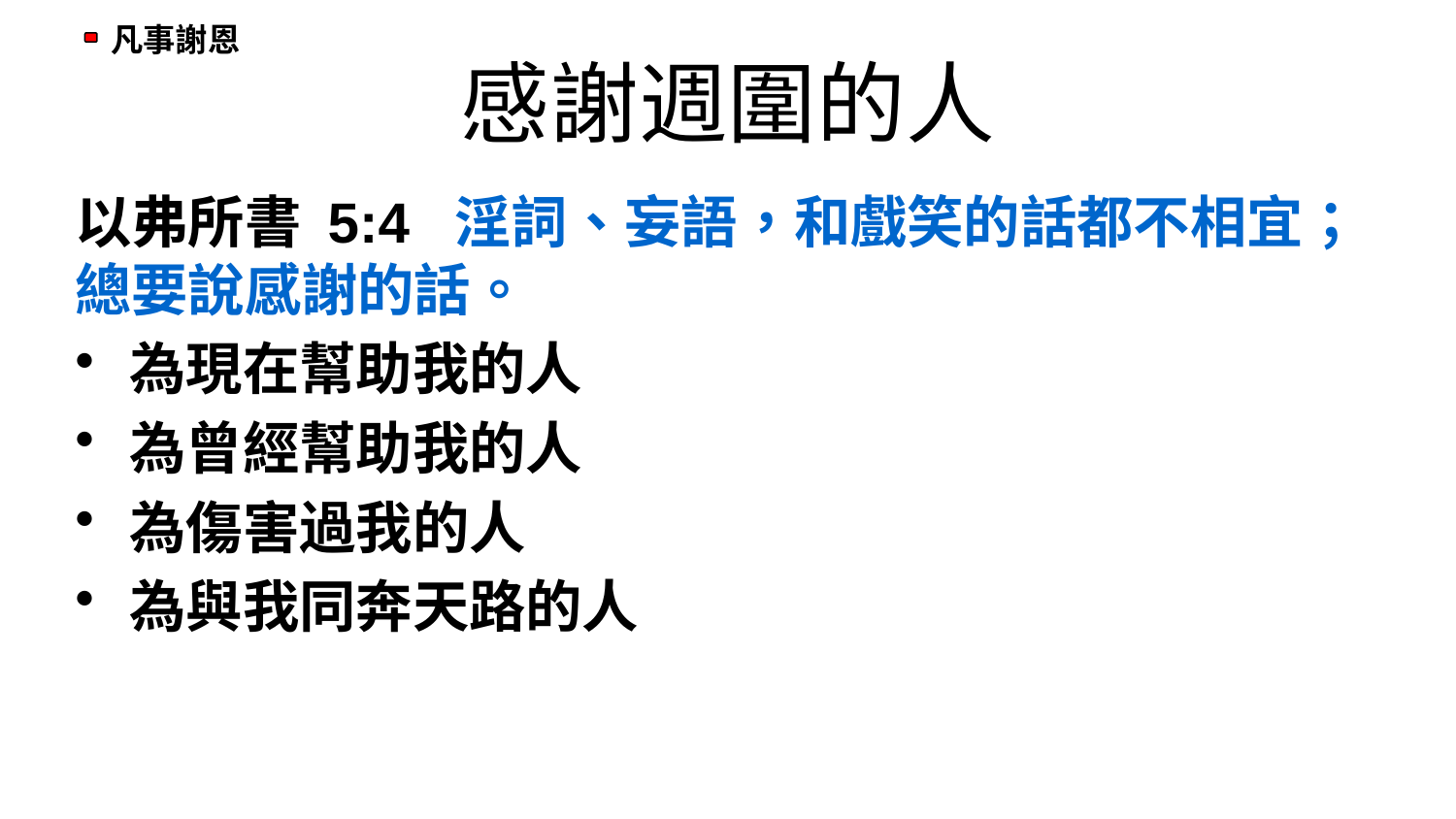

# 感謝週圍的人
以弗所書 5:4  淫詞、妄語，和戲笑的話都不相宜；總要說感謝的話。
為現在幫助我的人
為曾經幫助我的人
為傷害過我的人
為與我同奔天路的人